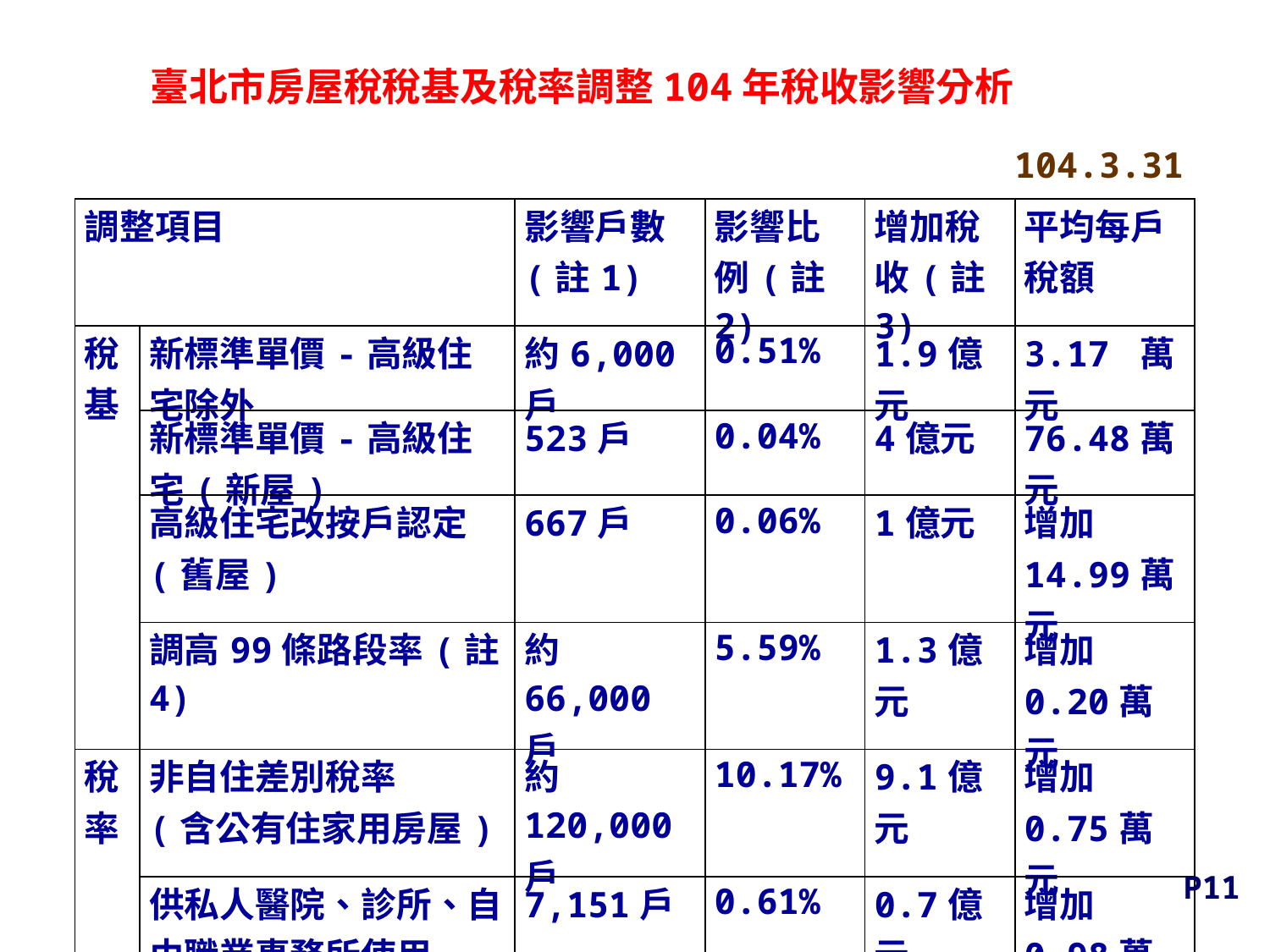

臺北市房屋稅稅基及稅率調整104年稅收影響分析
104.3.31
| 調整項目 |  | 影響戶數 (註1) | 影響比例(註2) | 增加稅收(註3) | 平均每戶稅額 |
| --- | --- | --- | --- | --- | --- |
| 稅 基 | 新標準單價-高級住宅除外 | 約6,000戶 | 0.51% | 1.9億元 | 3.17 萬元 |
|  | 新標準單價-高級住宅(新屋) | 523戶 | 0.04% | 4億元 | 76.48萬元 |
|  | 高級住宅改按戶認定(舊屋) | 667戶 | 0.06% | 1億元 | 增加14.99萬元 |
|  | 調高99條路段率(註4) | 約66,000戶 | 5.59% | 1.3億元 | 增加0.20萬元 |
| 稅 率 | 非自住差別稅率 (含公有住家用房屋) | 約120,000戶 | 10.17% | 9.1億元 | 增加0.75萬元 |
|  | 供私人醫院、診所、自由職業事務所使用 | 7,151戶 | 0.61% | 0.7億元 | 增加0.98萬元 |
P11